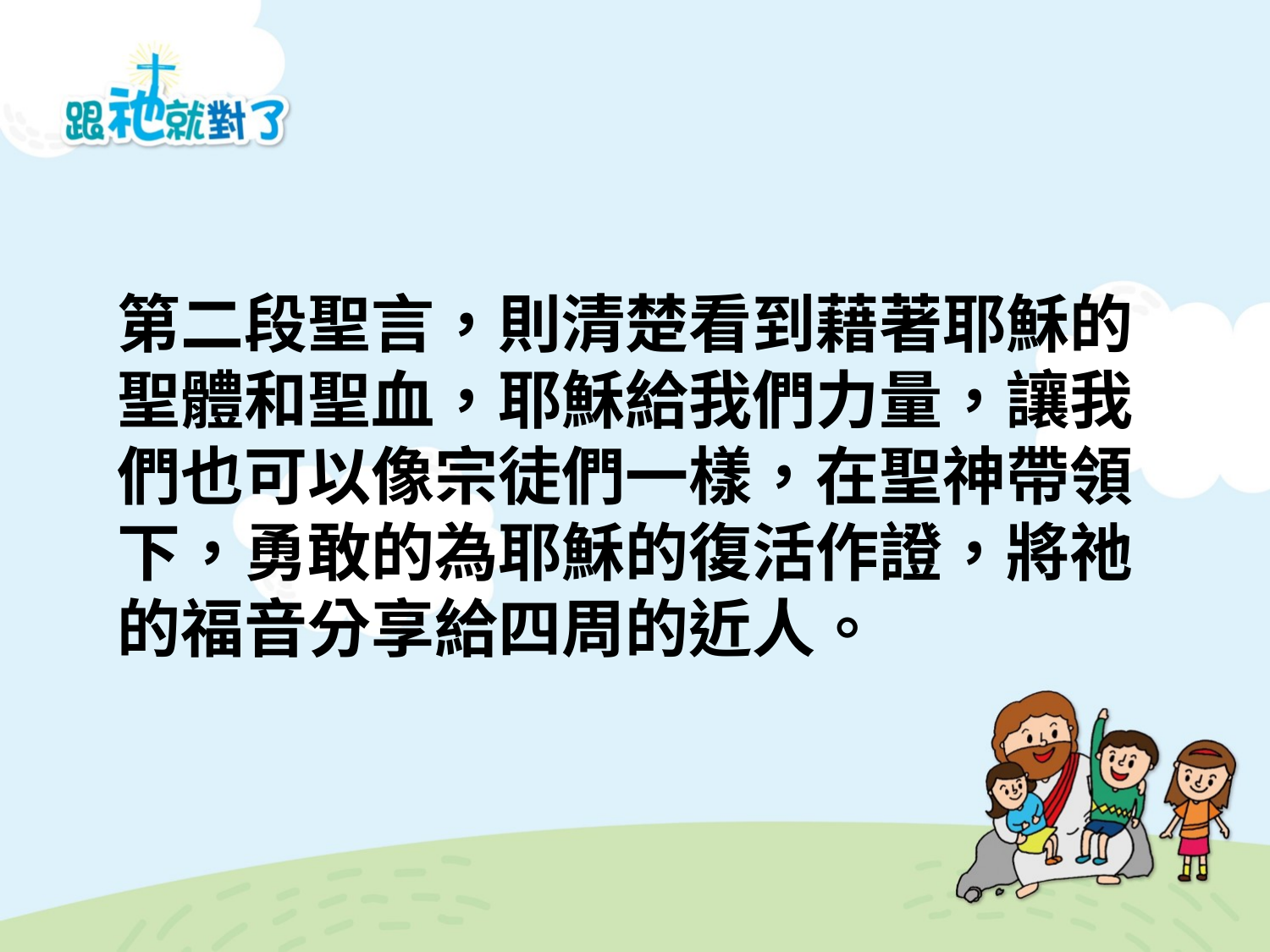

第二段聖言，則清楚看到藉著耶穌的聖體和聖血，耶穌給我們力量，讓我們也可以像宗徒們一樣，在聖神帶領下，勇敢的為耶穌的復活作證，將祂的福音分享給四周的近人。